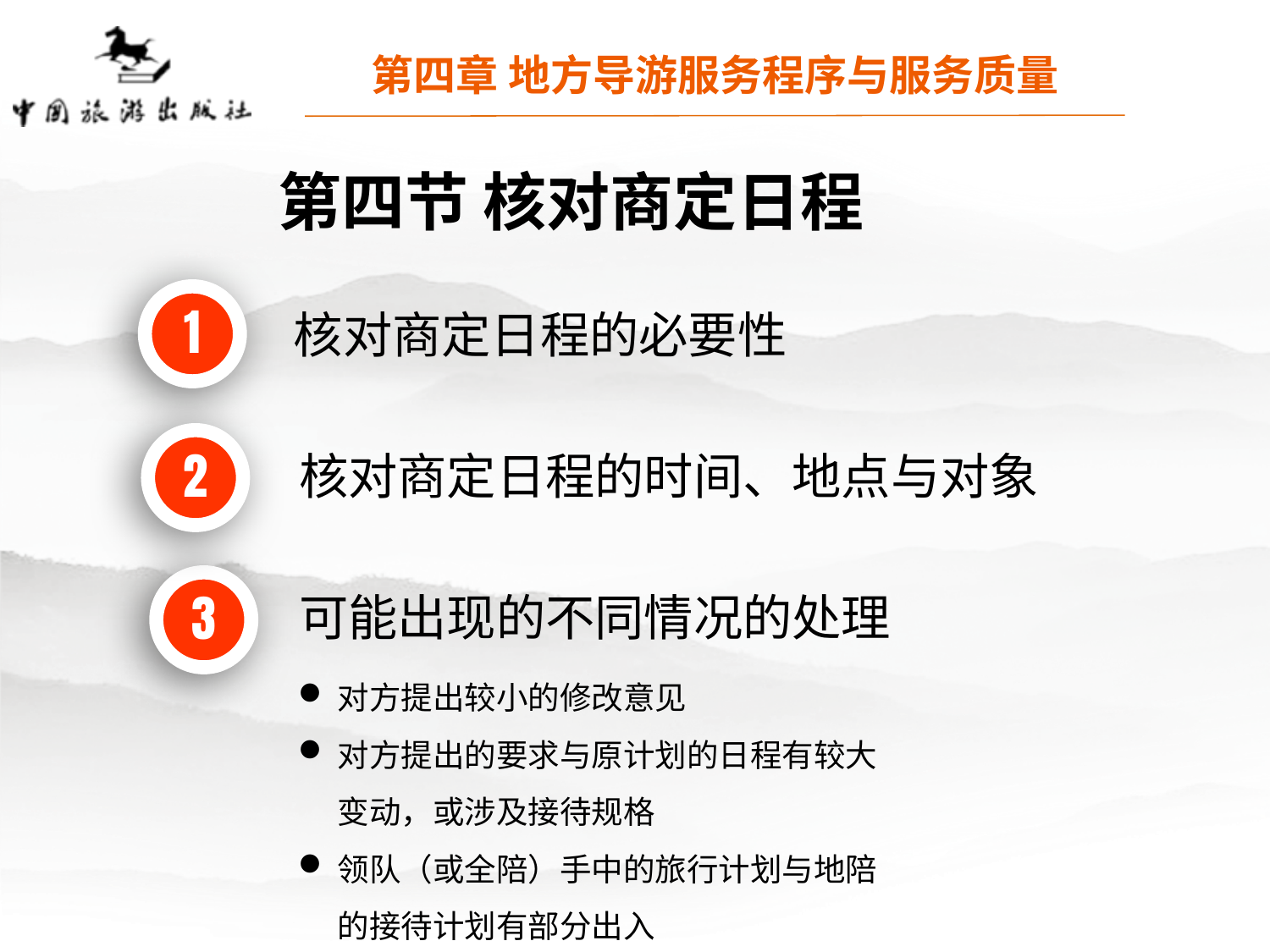

第四章 地方导游服务程序与服务质量
第四节 核对商定日程
1
核对商定日程的必要性
2
核对商定日程的时间、地点与对象
3
可能出现的不同情况的处理
对方提出较小的修改意见
对方提出的要求与原计划的日程有较大变动，或涉及接待规格
领队（或全陪）手中的旅行计划与地陪的接待计划有部分出入